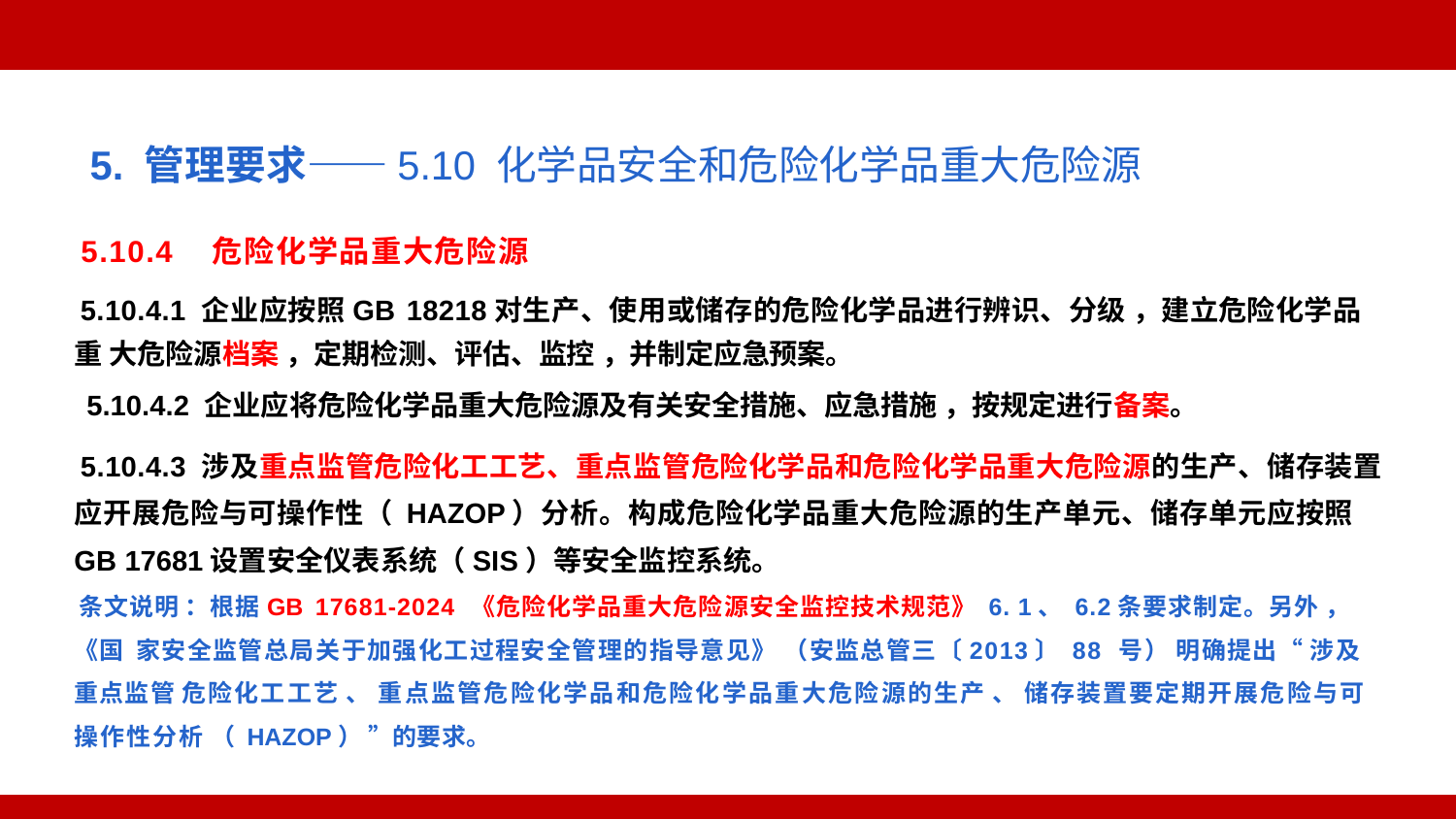

5. 管理要求——5.10 化学品安全和危险化学品重大危险源

5.10.4   危险化学品重大危险源
5.10.4.1 企业应按照GB 18218对生产、使用或储存的危险化学品进行辨识、分级 ，建立危险化学品重 大危险源档案 ，定期检测、评估、监控 ，并制定应急预案。
5.10.4.2 企业应将危险化学品重大危险源及有关安全措施、应急措施 ，按规定进行备案。
5.10.4.3 涉及重点监管危险化工工艺、重点监管危险化学品和危险化学品重大危险源的生产、储存装置 应开展危险与可操作性（ HAZOP）分析。构成危险化学品重大危险源的生产单元、储存单元应按照GB 17681设置安全仪表系统（SIS）等安全监控系统。
条文说明 ：根据GB 17681-2024 《危险化学品重大危险源安全监控技术规范》 6. 1、 6.2条要求制定。另外 ，《国  家安全监管总局关于加强化工过程安全管理的指导意见》 （安监总管三〔2013〕 88 号） 明确提出“ 涉及重点监管 危险化工工艺 、 重点监管危险化学品和危险化学品重大危险源的生产 、 储存装置要定期开展危险与可操作性分析 （ HAZOP） ”的要求。